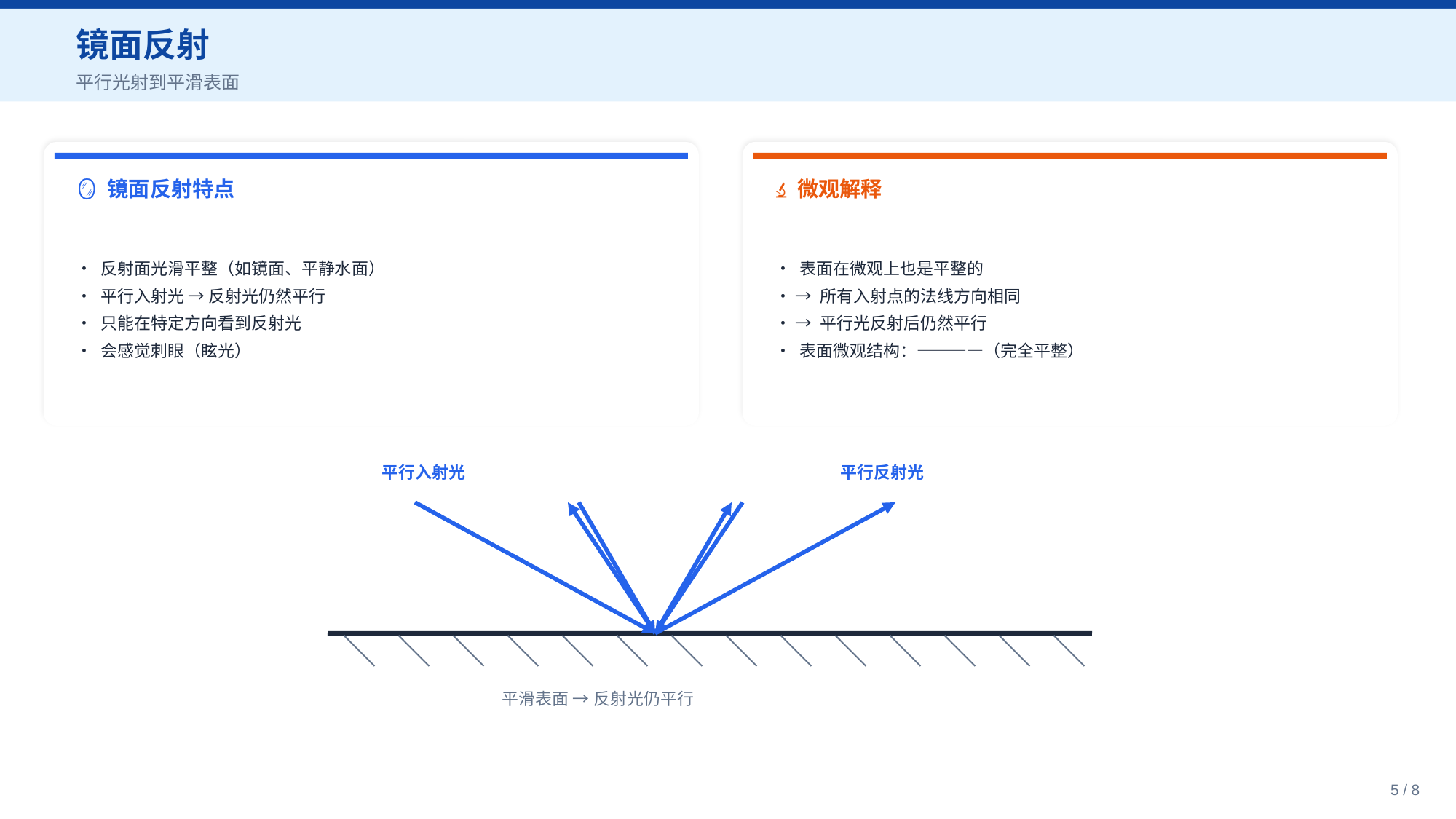

镜面反射
平行光射到平滑表面

🪞 镜面反射特点
🔬 微观解释
• 反射面光滑平整（如镜面、平静水面）
• 平行入射光 → 反射光仍然平行
• 只能在特定方向看到反射光
• 会感觉刺眼（眩光）
• 表面在微观上也是平整的
• → 所有入射点的法线方向相同
• → 平行光反射后仍然平行
• 表面微观结构：————（完全平整）
平行入射光
平行反射光

平滑表面 → 反射光仍平行
5 / 8